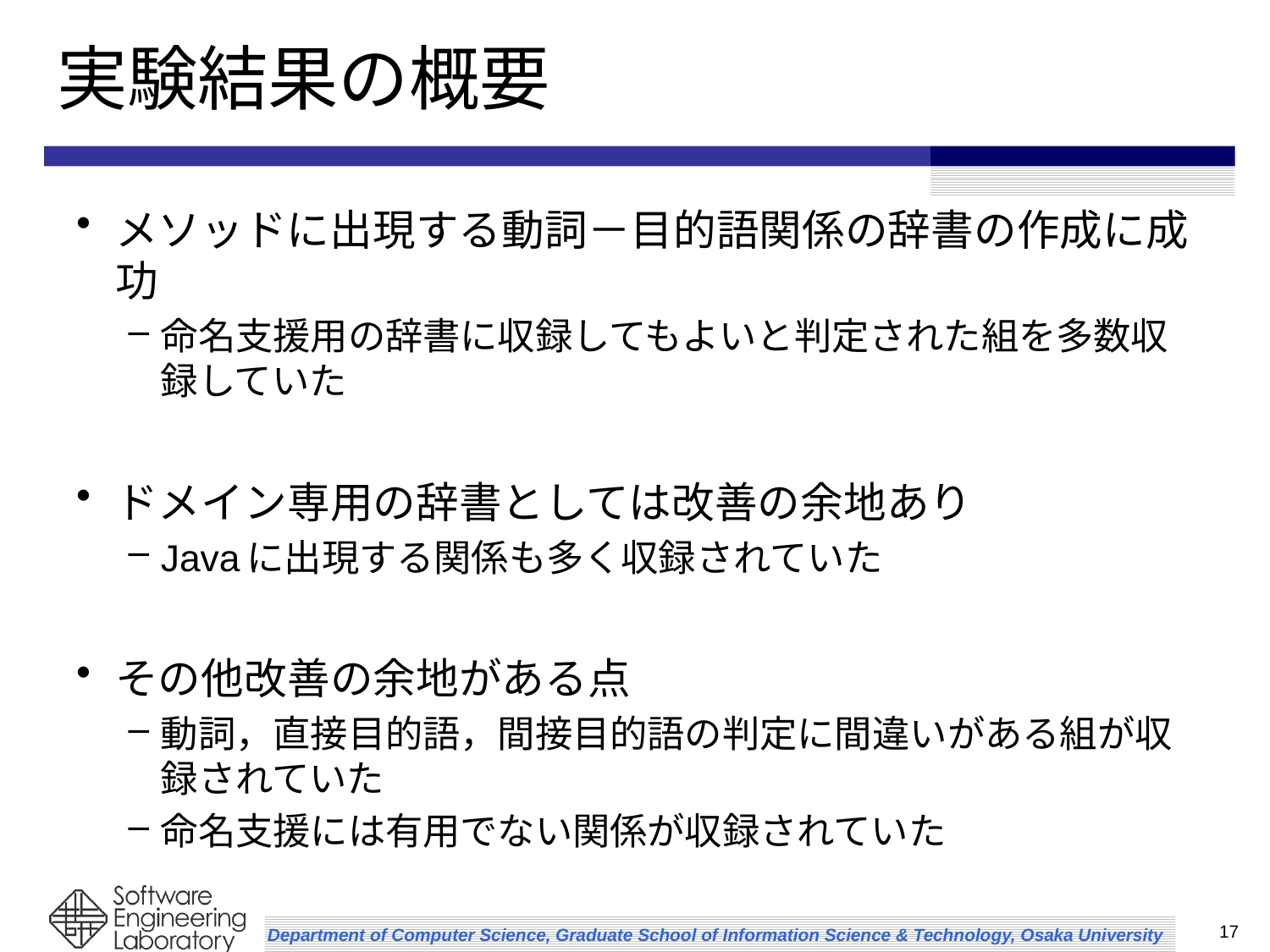

# 実験結果の概要
メソッドに出現する動詞－目的語関係の辞書の作成に成功
命名支援用の辞書に収録してもよいと判定された組を多数収録していた

ドメイン専用の辞書としては改善の余地あり
Javaに出現する関係も多く収録されていた

その他改善の余地がある点
動詞，直接目的語，間接目的語の判定に間違いがある組が収録されていた
命名支援には有用でない関係が収録されていた

17